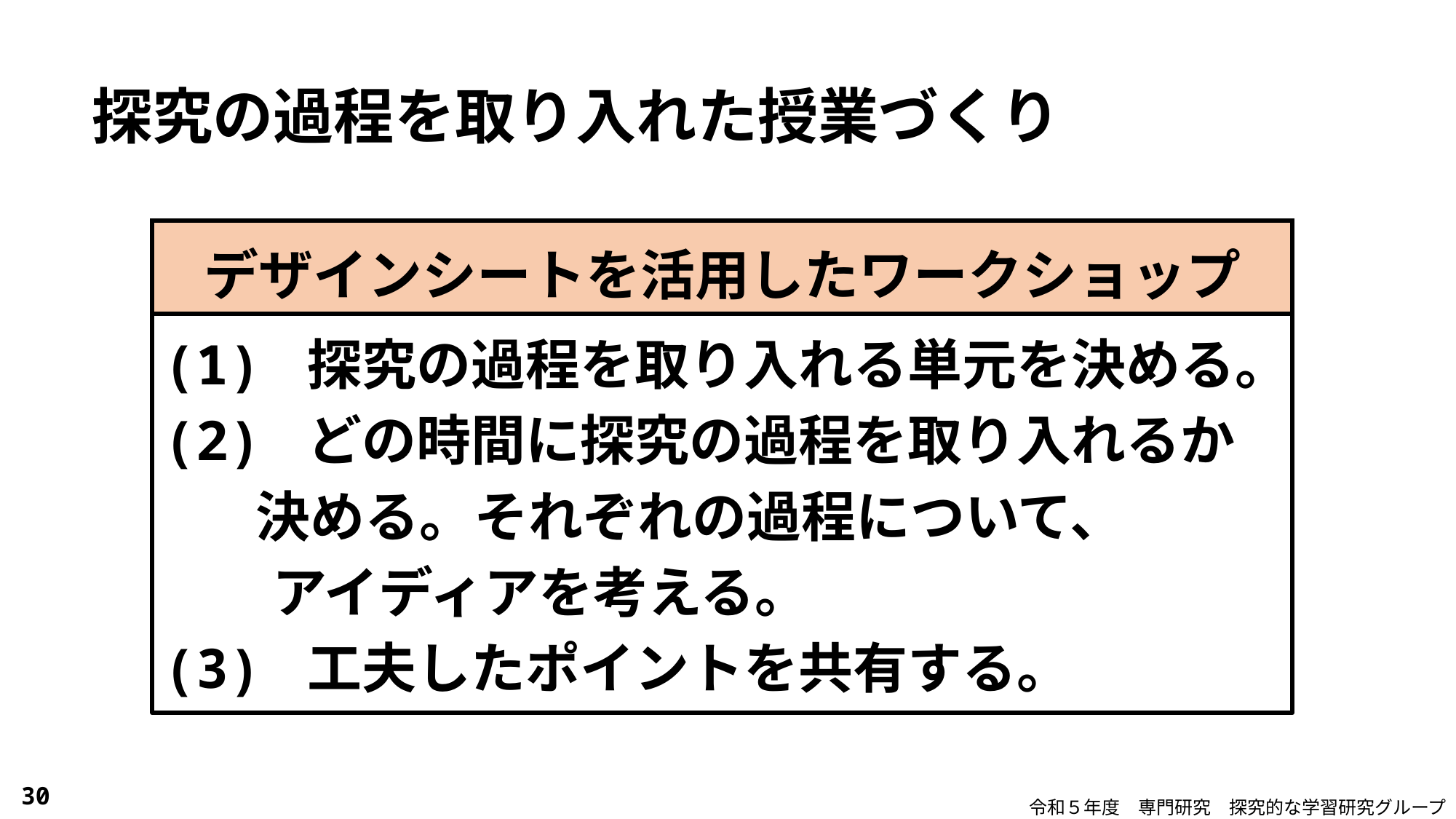

探究の過程を取り入れた授業づくり
デザインシートを活用したワークショップ
(1) 探究の過程を取り入れる単元を決める。
(2) どの時間に探究の過程を取り入れるか
 　 決める。それぞれの過程について、
　　アイディアを考える。
(3) 工夫したポイントを共有する。

30
令和５年度　専門研究　探究的な学習研究グループ